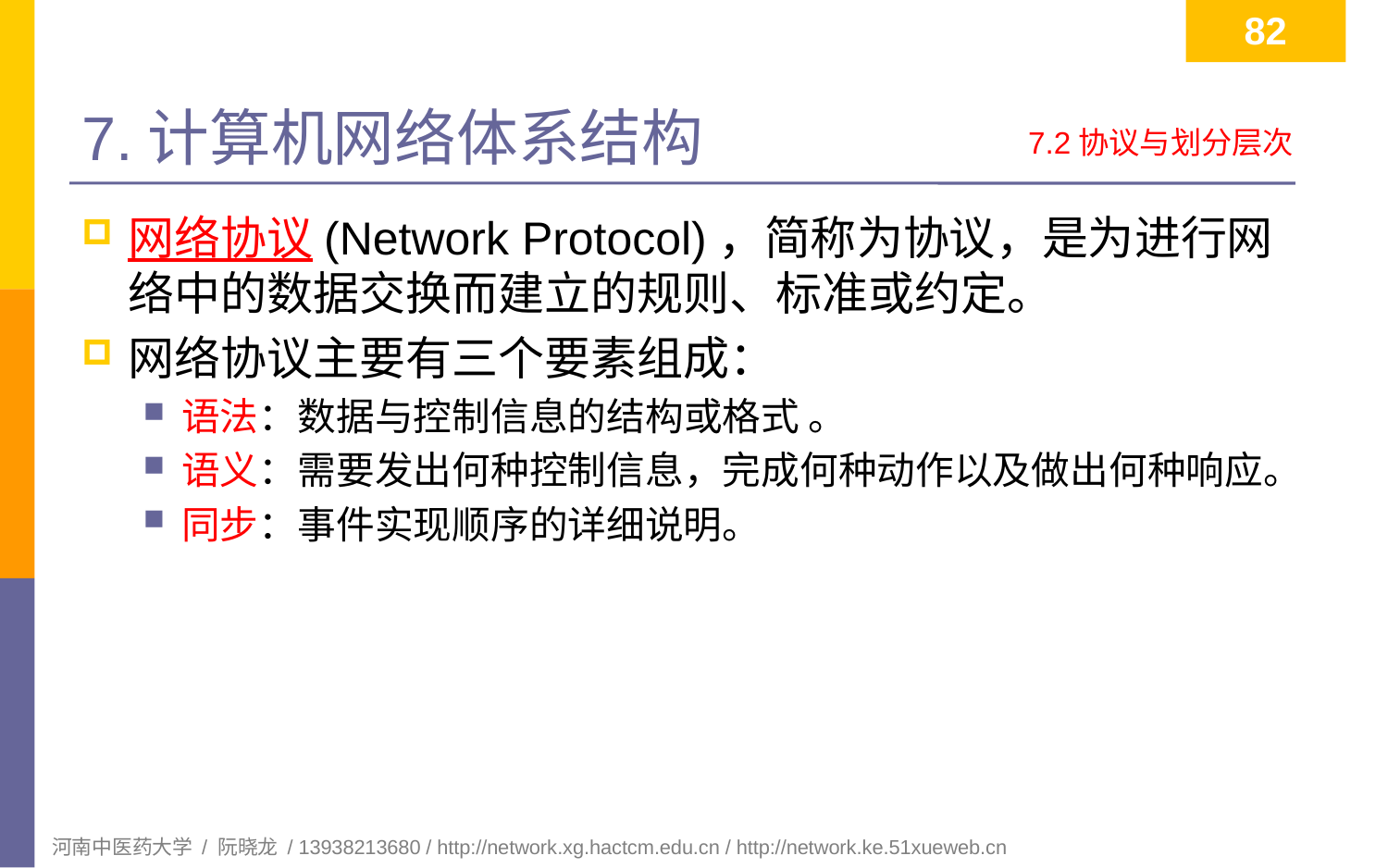

82
# 7.计算机网络体系结构
7.2协议与划分层次
网络协议(Network Protocol)，简称为协议，是为进行网络中的数据交换而建立的规则、标准或约定。
网络协议主要有三个要素组成：
语法：数据与控制信息的结构或格式 。
语义：需要发出何种控制信息，完成何种动作以及做出何种响应。
同步：事件实现顺序的详细说明。